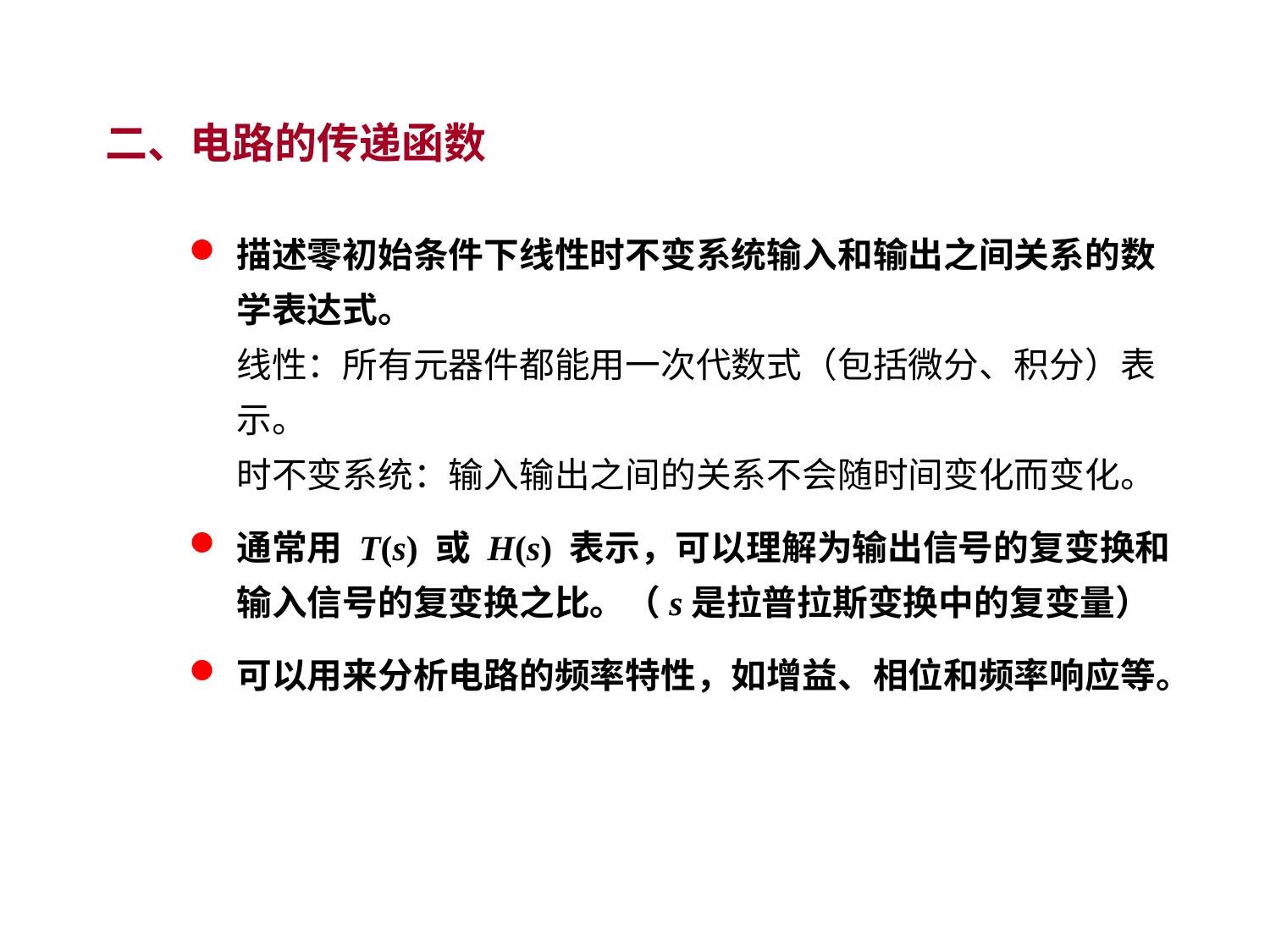

二、电路的传递函数
描述零初始条件下线性时不变系统输入和输出之间关系的数学表达式。
线性：所有元器件都能用一次代数式（包括微分、积分）表示。
时不变系统：输入输出之间的关系不会随时间变化而变化。
通常用 T(s) 或 H(s) 表示，可以理解为输出信号的复变换和输入信号的复变换之比。（s是拉普拉斯变换中的复变量）
可以用来分析电路的频率特性，如增益、相位和频率响应等。